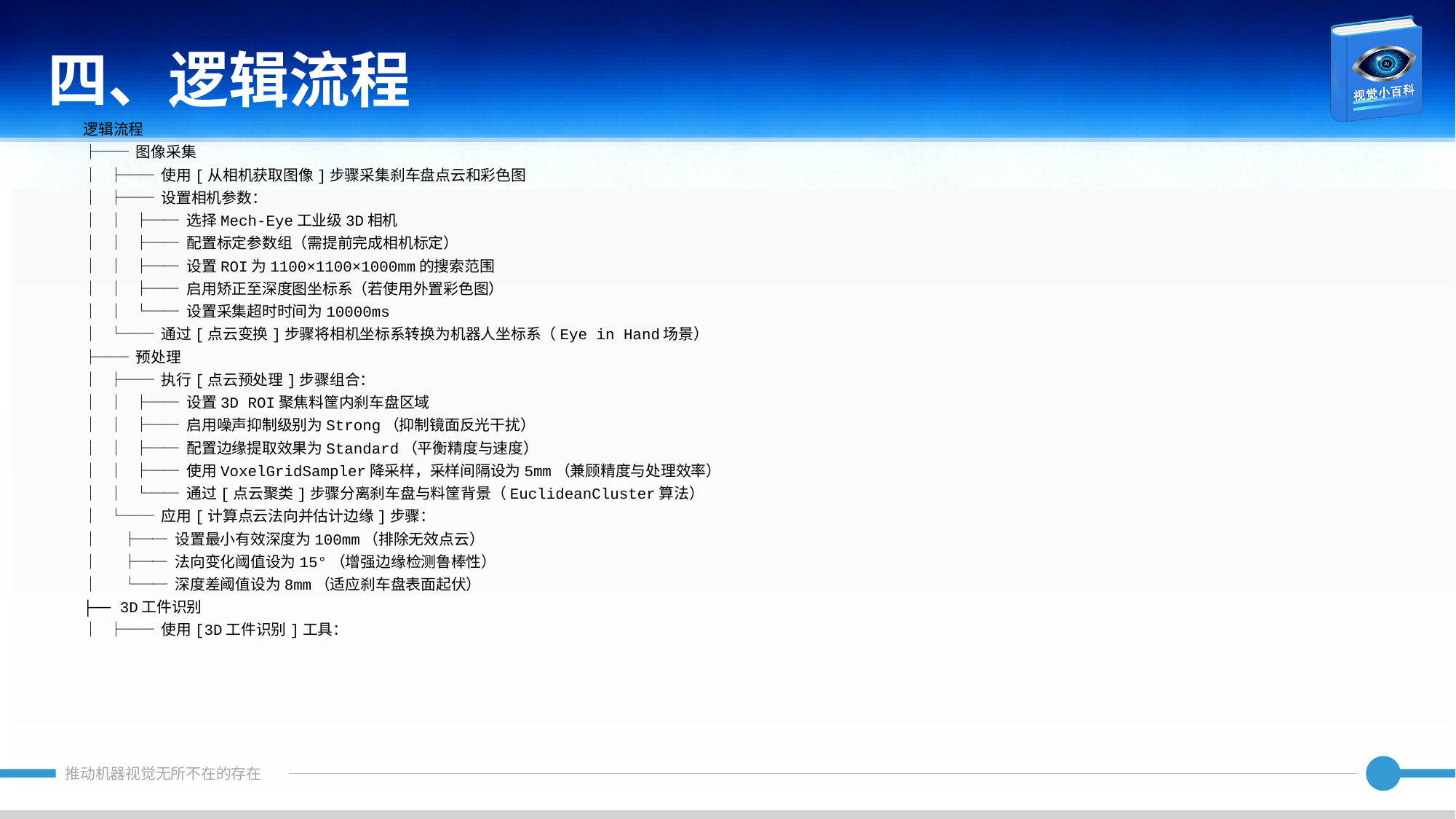

四、逻辑流程

逻辑流程
├── 图像采集
│   ├── 使用[从相机获取图像]步骤采集刹车盘点云和彩色图
│   ├── 设置相机参数：
│   │   ├── 选择Mech-Eye工业级3D相机
│   │   ├── 配置标定参数组（需提前完成相机标定）
│   │   ├── 设置ROI为1100×1100×1000mm的搜索范围
│   │   ├── 启用矫正至深度图坐标系（若使用外置彩色图）
│   │   └── 设置采集超时时间为10000ms
│   └── 通过[点云变换]步骤将相机坐标系转换为机器人坐标系（Eye in Hand场景）
├── 预处理
│   ├── 执行[点云预处理]步骤组合：
│   │   ├── 设置3D ROI聚焦料筐内刹车盘区域
│   │   ├── 启用噪声抑制级别为Strong（抑制镜面反光干扰）
│   │   ├── 配置边缘提取效果为Standard（平衡精度与速度）
│   │   ├── 使用VoxelGridSampler降采样，采样间隔设为5mm（兼顾精度与处理效率）
│   │   └── 通过[点云聚类]步骤分离刹车盘与料筐背景（EuclideanCluster算法）
│   └── 应用[计算点云法向并估计边缘]步骤：
│       ├── 设置最小有效深度为100mm（排除无效点云）
│       ├── 法向变化阈值设为15°（增强边缘检测鲁棒性）
│       └── 深度差阈值设为8mm（适应刹车盘表面起伏）
├── 3D工件识别
│   ├── 使用[3D工件识别]工具：
9